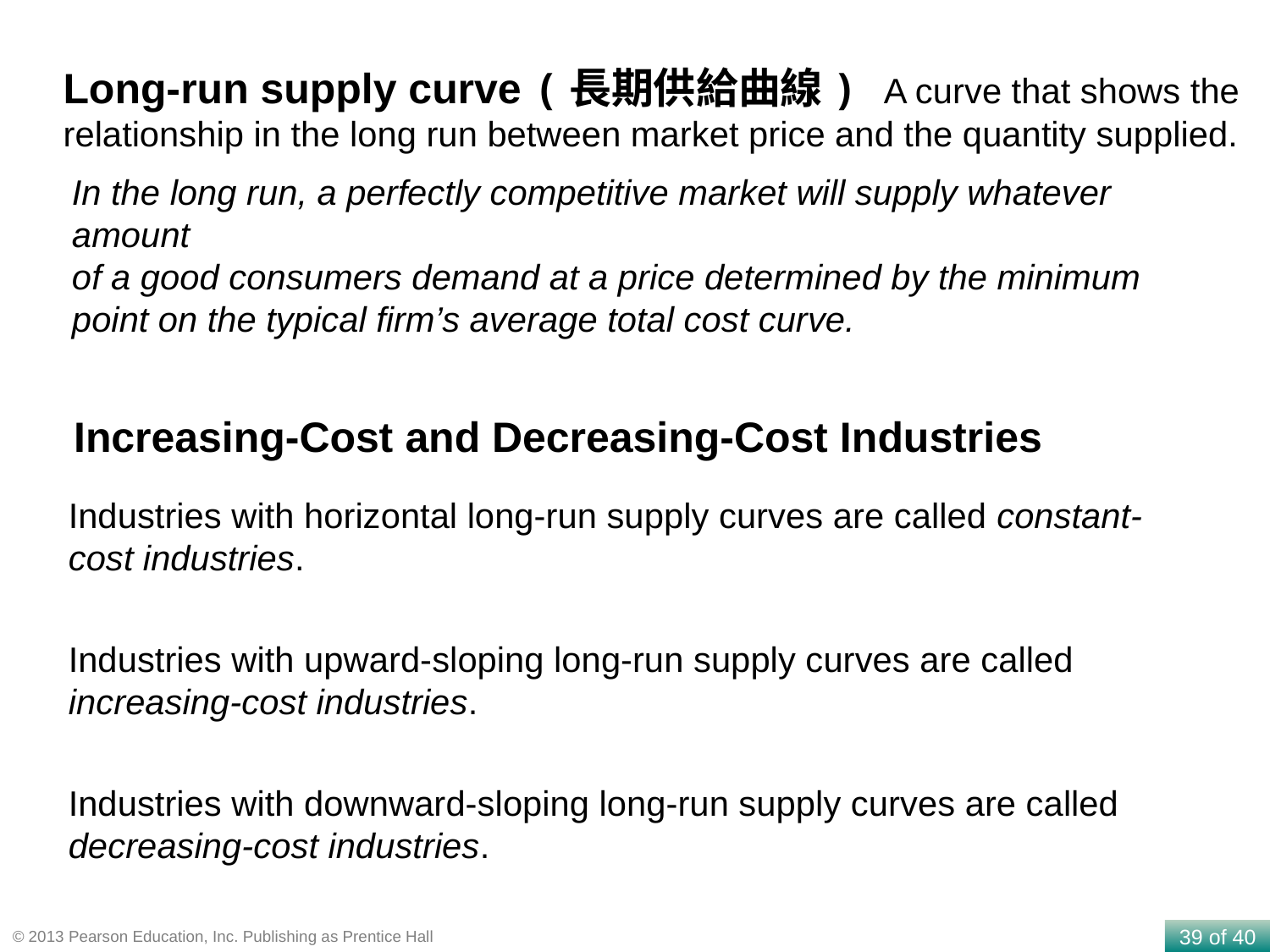

Long-run supply curve (長期供給曲線) A curve that shows the relationship in the long run between market price and the quantity supplied.
In the long run, a perfectly competitive market will supply whatever amount
of a good consumers demand at a price determined by the minimum point on the typical firm’s average total cost curve.
Increasing-Cost and Decreasing-Cost Industries
Industries with horizontal long-run supply curves are called constant-cost industries.

Industries with upward-sloping long-run supply curves are called increasing-cost industries.

Industries with downward-sloping long-run supply curves are called decreasing-cost industries.